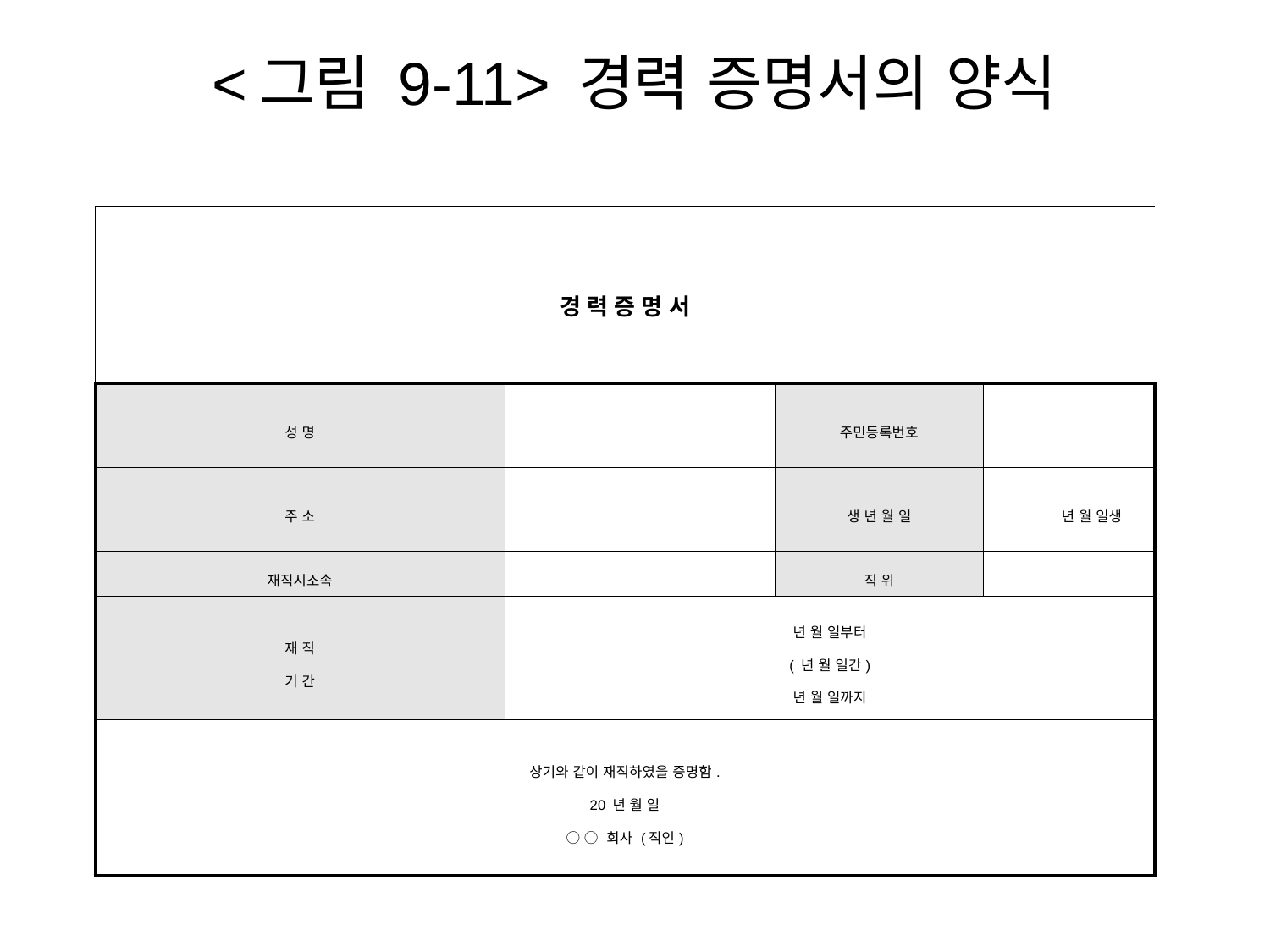

# <그림 9-11> 경력 증명서의 양식
| 경 력 증 명 서 |  |  |  |
| --- | --- | --- | --- |
| 성 명 |  | 주민등록번호 |  |
| 주 소 |  | 생 년 월 일 | 년 월 일생 |
| 재직시소속 |  | 직 위 |  |
| 재 직 기 간 | 년 월 일부터 ( 년 월 일간) 년 월 일까지 |  |  |
| 상기와 같이 재직하였을 증명함. 20 년 월 일 ○ ○ 회사 (직인) |  |  |  |